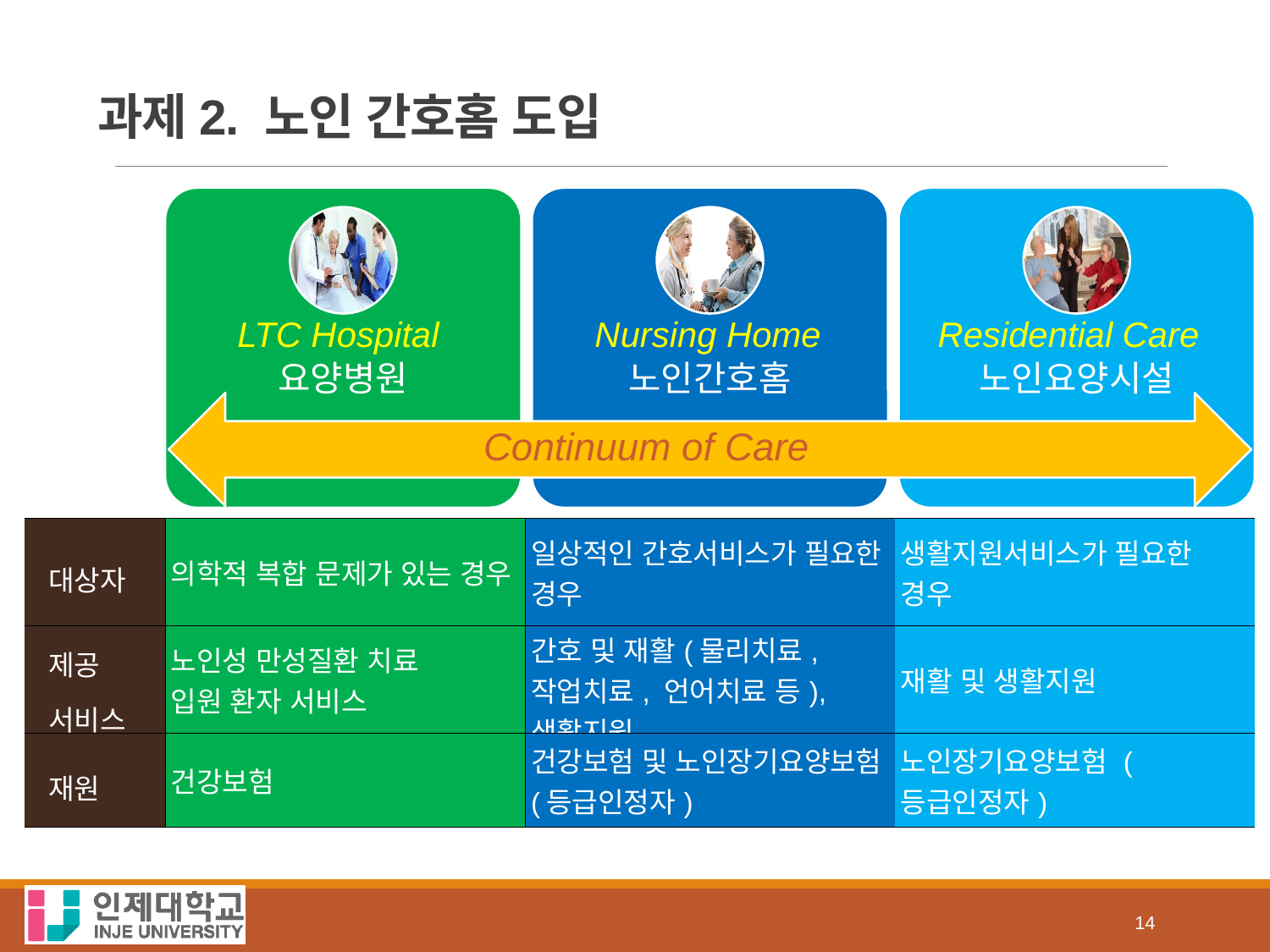

# 과제2. 노인 간호홈 도입
요양병원
노인간호홈
노인요양시설
LTC Hospital                Nursing Home            Residential Care
Continuum of Care
| 대상자 | 의학적 복합 문제가 있는 경우 | 일상적인 간호서비스가 필요한 경우 | 생활지원서비스가 필요한 경우 |
| --- | --- | --- | --- |
| 제공 서비스 | 노인성 만성질환 치료 입원 환자 서비스 | 간호 및 재활(물리치료, 작업치료, 언어치료 등), 생활지원 | 재활 및 생활지원 |
| 재원 | 건강보험 | 건강보험 및 노인장기요양보험 (등급인정자) | 노인장기요양보험 (등급인정자) |
14